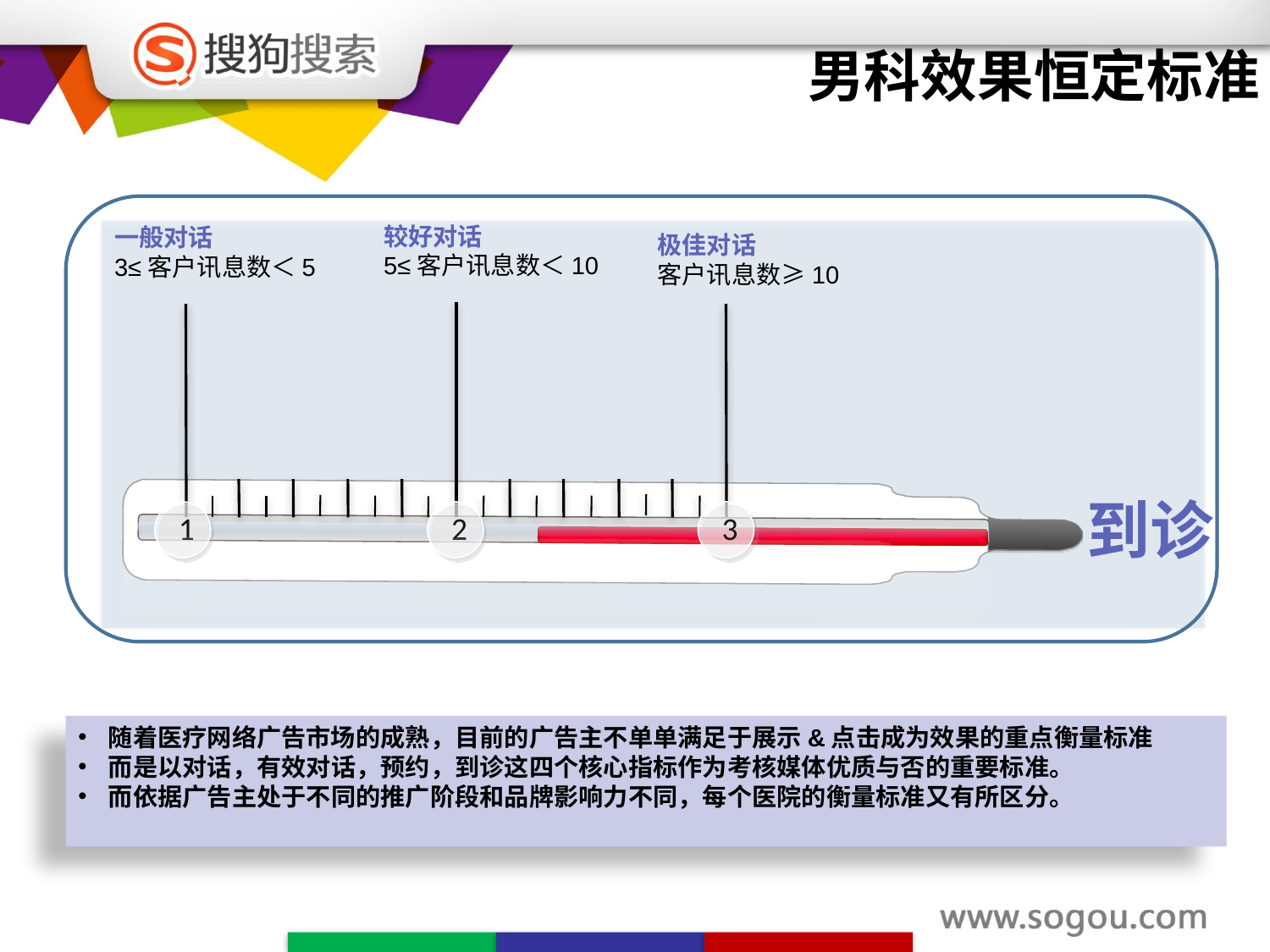

# 男科效果恒定标准

较好对话
5≤客户讯息数＜10

一般对话
3≤客户讯息数＜5

极佳对话
客户讯息数≥10

1

2

3
到诊
随着医疗网络广告市场的成熟，目前的广告主不单单满足于展示&点击成为效果的重点衡量标准
而是以对话，有效对话，预约，到诊这四个核心指标作为考核媒体优质与否的重要标准。
而依据广告主处于不同的推广阶段和品牌影响力不同，每个医院的衡量标准又有所区分。